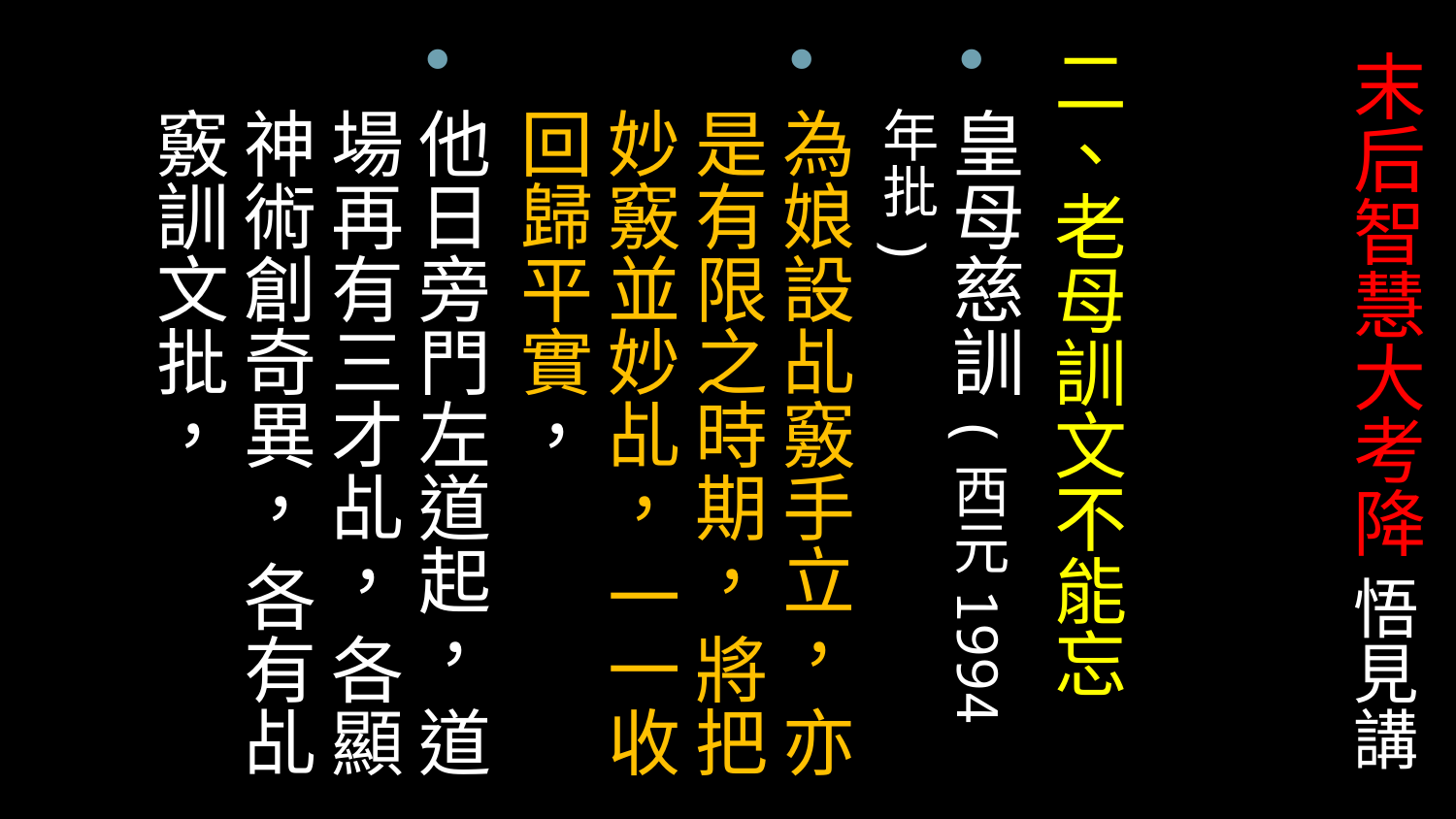

二、老母訓文不能忘
皇母慈訓(西元1994年批)
為娘設乩竅手立， 亦是有限之時期， 將把妙竅並妙乩， 一一收回歸平實，
他日旁門左道起， 道場再有三才乩， 各顯神術創奇異， 各有乩竅訓文批，

# 末后智慧大考降 悟見講